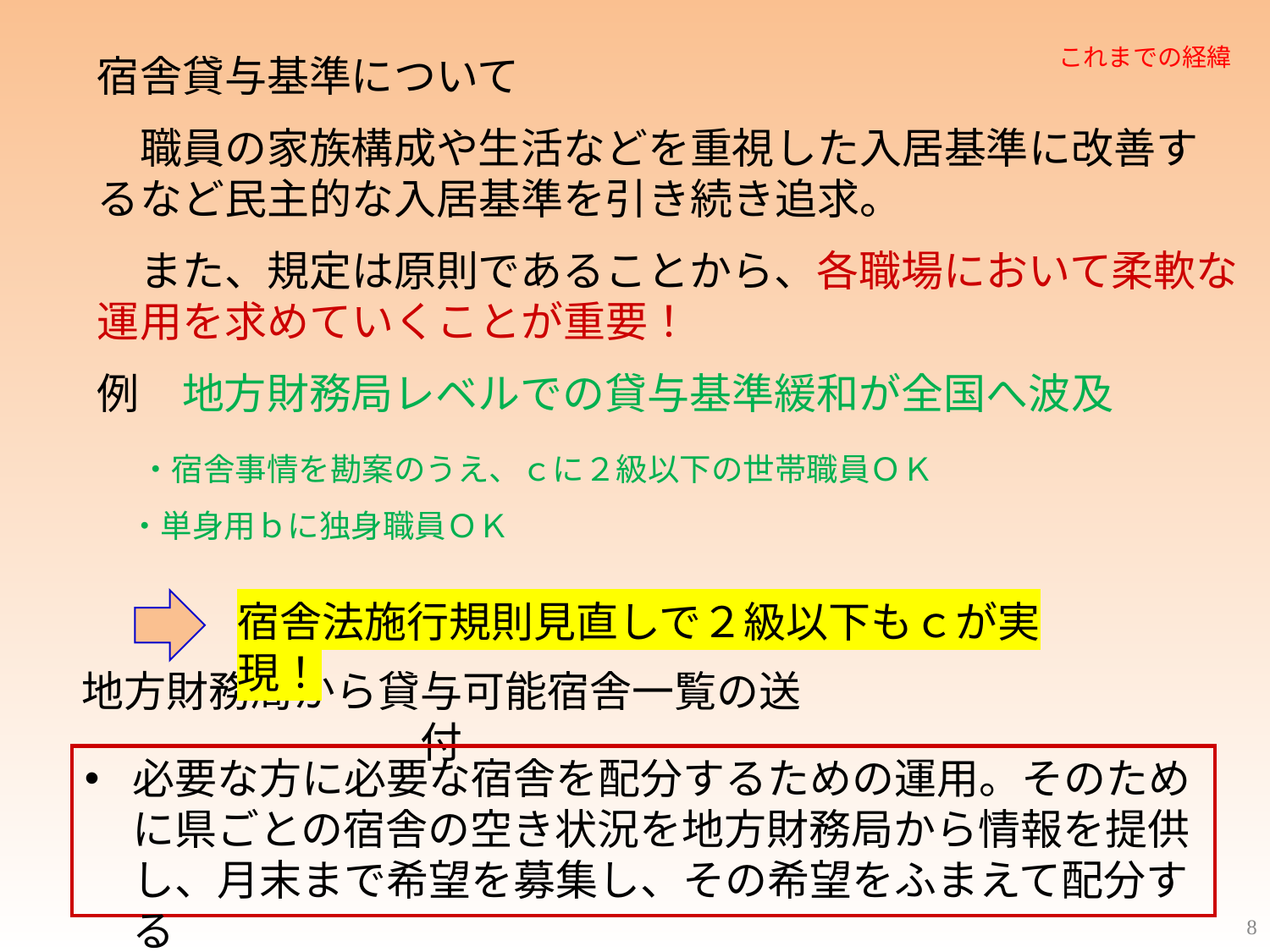

これまでの経緯
宿舎貸与基準について
　職員の家族構成や生活などを重視した入居基準に改善するなど民主的な入居基準を引き続き追求。
　また、規定は原則であることから、各職場において柔軟な運用を求めていくことが重要！
例　地方財務局レベルでの貸与基準緩和が全国へ波及
　・宿舎事情を勘案のうえ、ｃに２級以下の世帯職員ＯＫ
　・単身用ｂに独身職員ＯＫ
宿舎法施行規則見直しで２級以下もｃが実現！

地方財務局から貸与可能宿舎一覧の送付
必要な方に必要な宿舎を配分するための運用。そのために県ごとの宿舎の空き状況を地方財務局から情報を提供し、月末まで希望を募集し、その希望をふまえて配分する
8